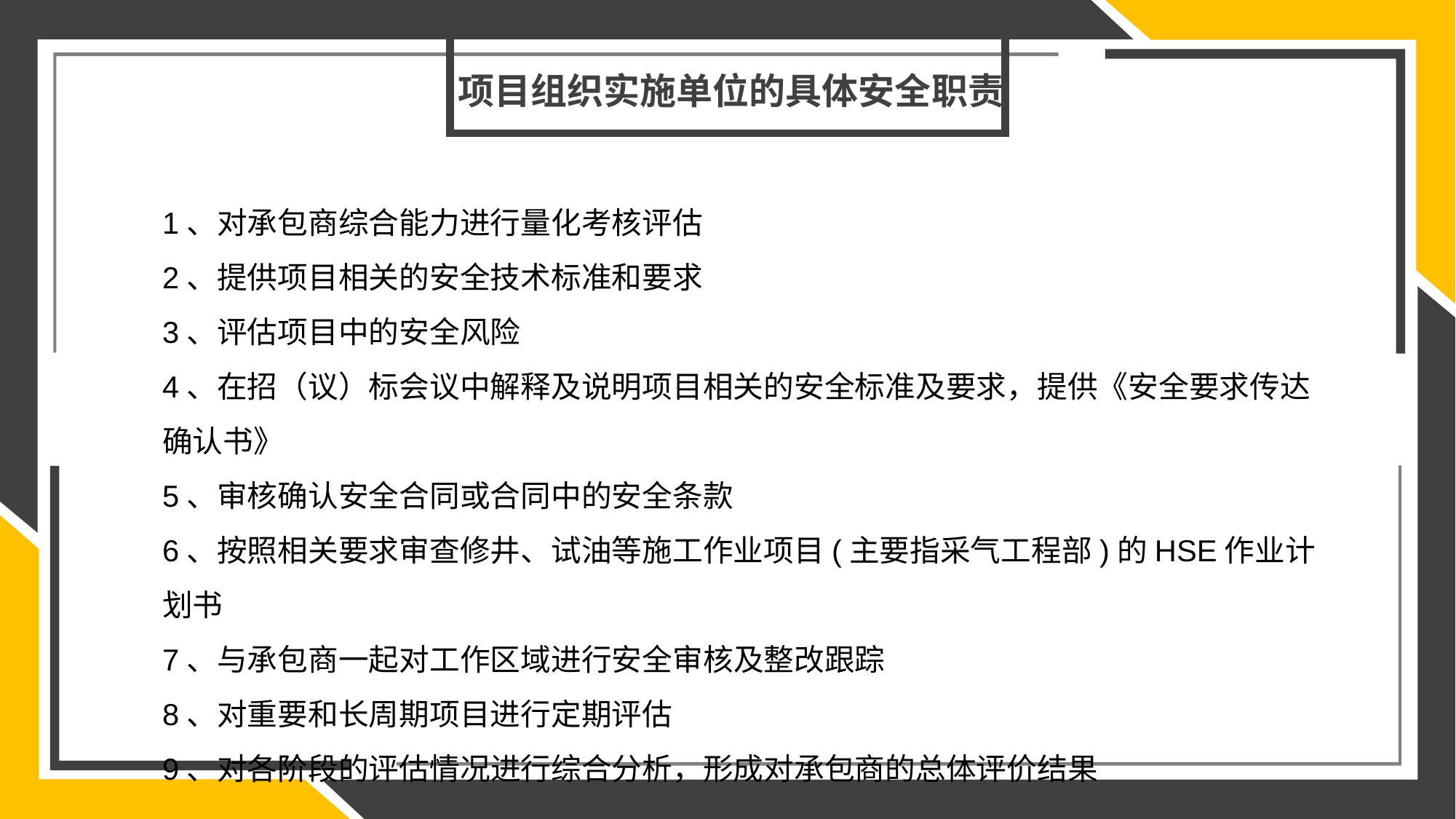

项目组织实施单位的具体安全职责
1、对承包商综合能力进行量化考核评估
2、提供项目相关的安全技术标准和要求
3、评估项目中的安全风险
4、在招（议）标会议中解释及说明项目相关的安全标准及要求，提供《安全要求传达确认书》
5、审核确认安全合同或合同中的安全条款
6、按照相关要求审查修井、试油等施工作业项目(主要指采气工程部)的HSE作业计划书
7、与承包商一起对工作区域进行安全审核及整改跟踪
8、对重要和长周期项目进行定期评估
9、对各阶段的评估情况进行综合分析，形成对承包商的总体评价结果